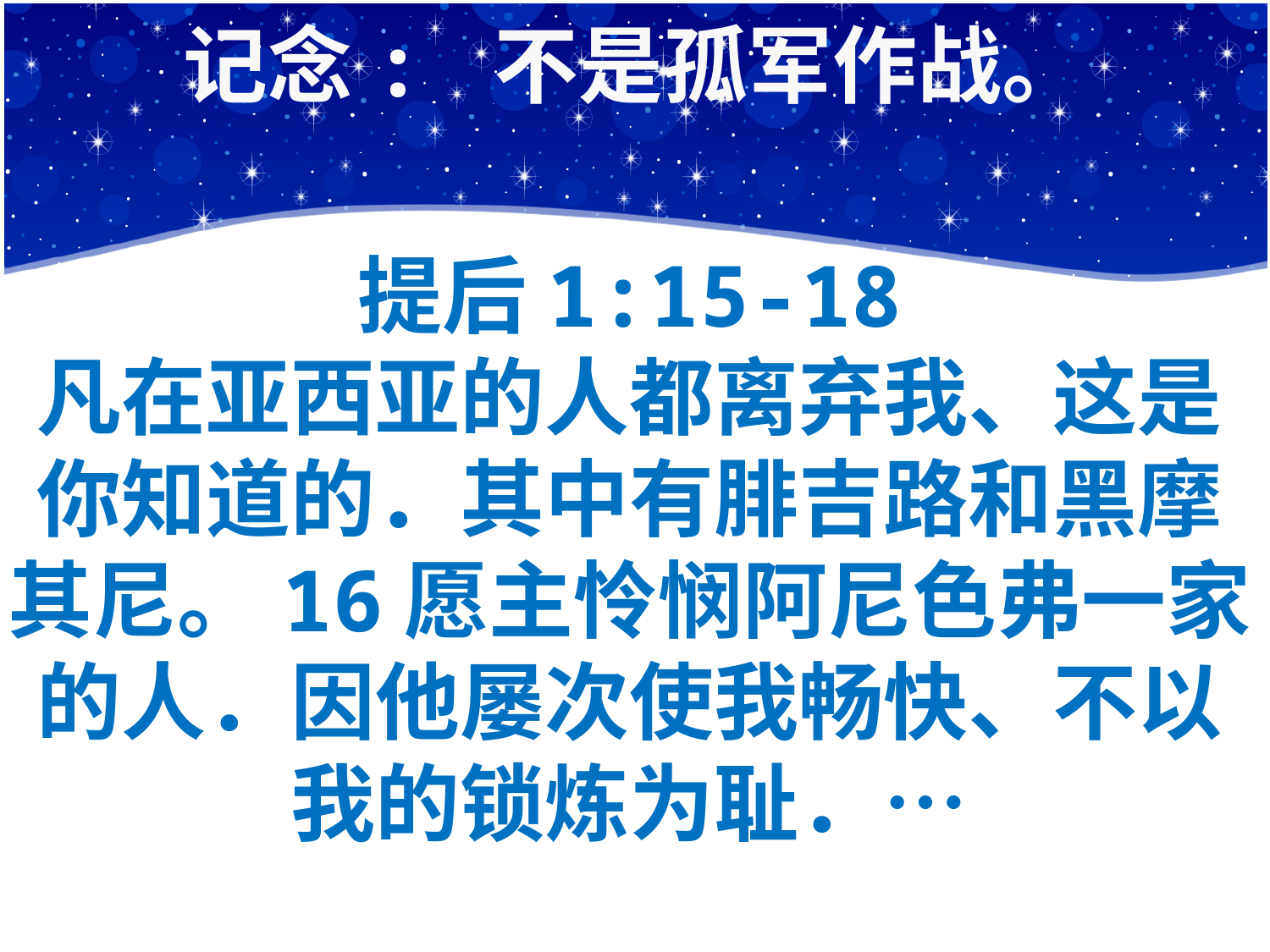

记念: 不是孤军作战。
提后1:15-18
凡在亚西亚的人都离弃我、这是你知道的．其中有腓吉路和黑摩其尼。16愿主怜悯阿尼色弗一家的人．因他屡次使我畅快、不以我的锁炼为耻．…